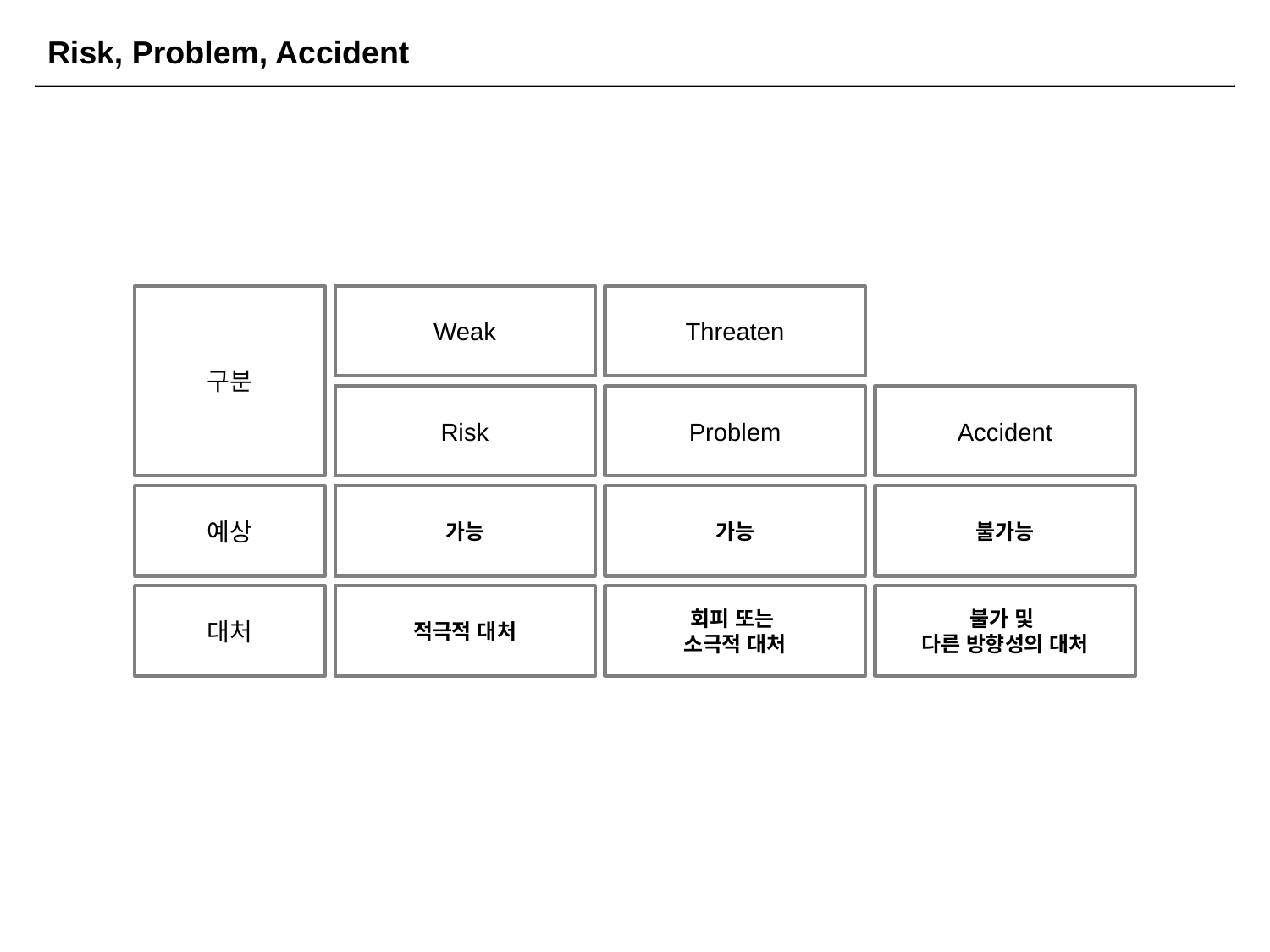

Risk, Problem, Accident
구분
Weak
Threaten
Risk
Problem
Accident
예상
가능
가능
불가능
대처
적극적 대처
회피 또는
소극적 대처
불가 및
다른 방향성의 대처